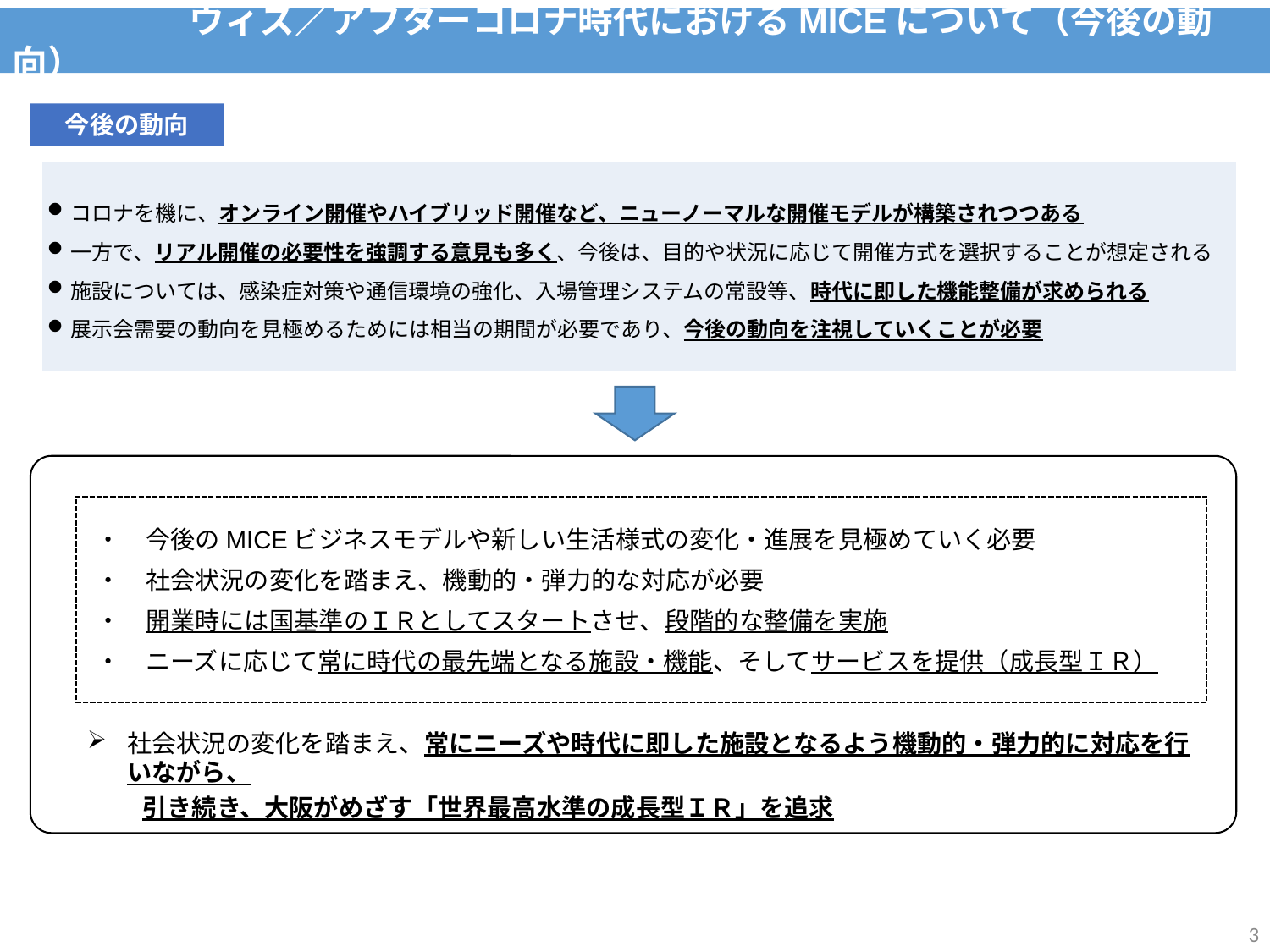

ウィズ／アフターコロナ時代におけるMICEについて（今後の動向）
今後の動向
| コロナを機に、オンライン開催やハイブリッド開催など、ニューノーマルな開催モデルが構築されつつある 一方で、リアル開催の必要性を強調する意見も多く、今後は、目的や状況に応じて開催方式を選択することが想定される 施設については、感染症対策や通信環境の強化、入場管理システムの常設等、時代に即した機能整備が求められる 展示会需要の動向を見極めるためには相当の期間が必要であり、今後の動向を注視していくことが必要 |
| --- |

・　今後のMICEビジネスモデルや新しい生活様式の変化・進展を見極めていく必要
・　社会状況の変化を踏まえ、機動的・弾力的な対応が必要
・　開業時には国基準のＩＲとしてスタートさせ、段階的な整備を実施
・　ニーズに応じて常に時代の最先端となる施設・機能、そしてサービスを提供（成長型ＩＲ）
社会状況の変化を踏まえ、常にニーズや時代に即した施設となるよう機動的・弾力的に対応を行いながら、
　　 引き続き、大阪がめざす「世界最高水準の成長型ＩＲ」を追求
3